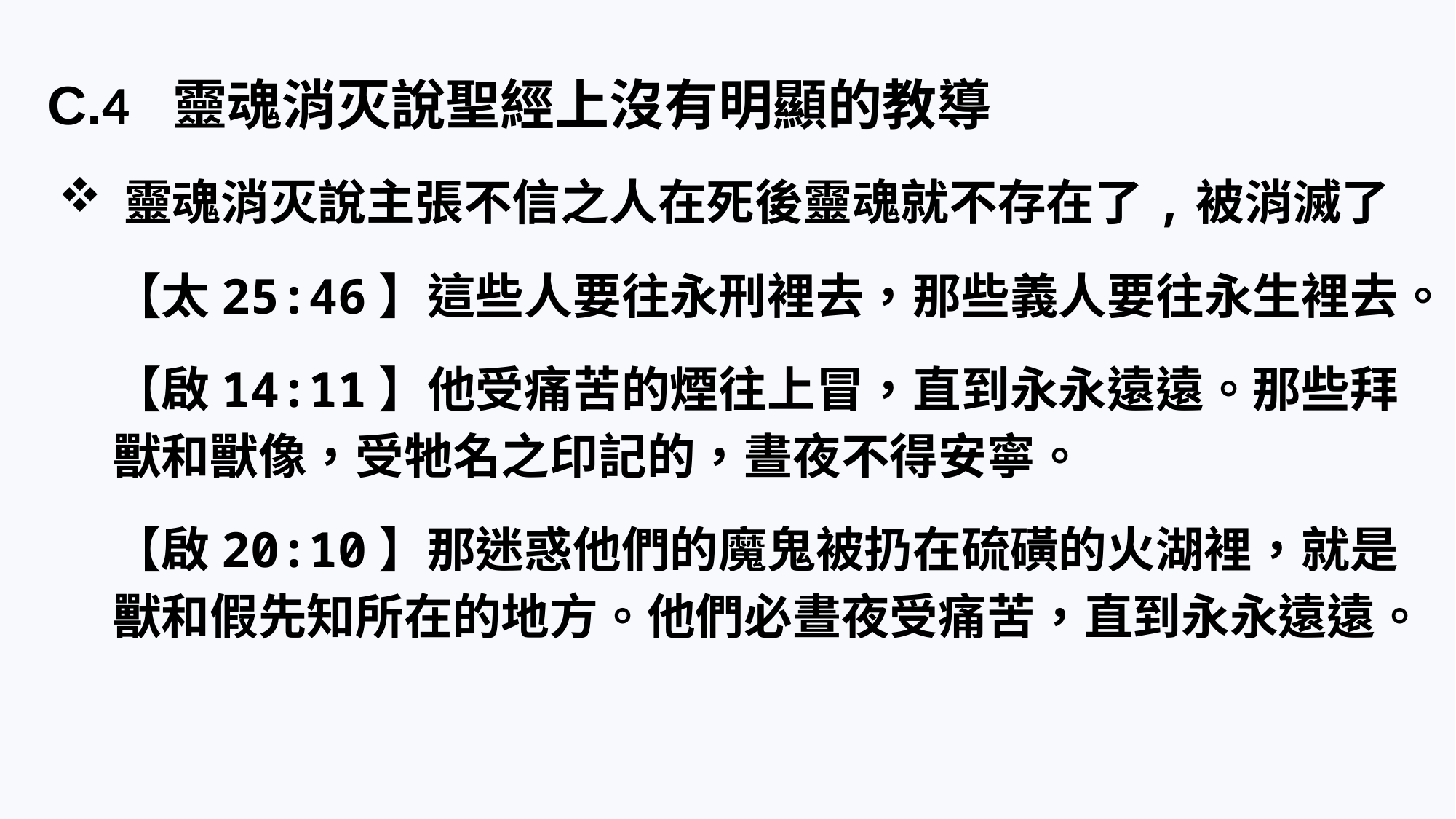

C.4  靈魂消灭說聖經上沒有明顯的教導
靈魂消灭說主張不信之人在死後靈魂就不存在了,被消滅了
【太25:46】這些人要往永刑裡去，那些義人要往永生裡去。
【啟14:11】他受痛苦的煙往上冒，直到永永遠遠。那些拜獸和獸像，受牠名之印記的，晝夜不得安寧。
【啟20:10】那迷惑他們的魔鬼被扔在硫磺的火湖裡，就是獸和假先知所在的地方。他們必晝夜受痛苦，直到永永遠遠。